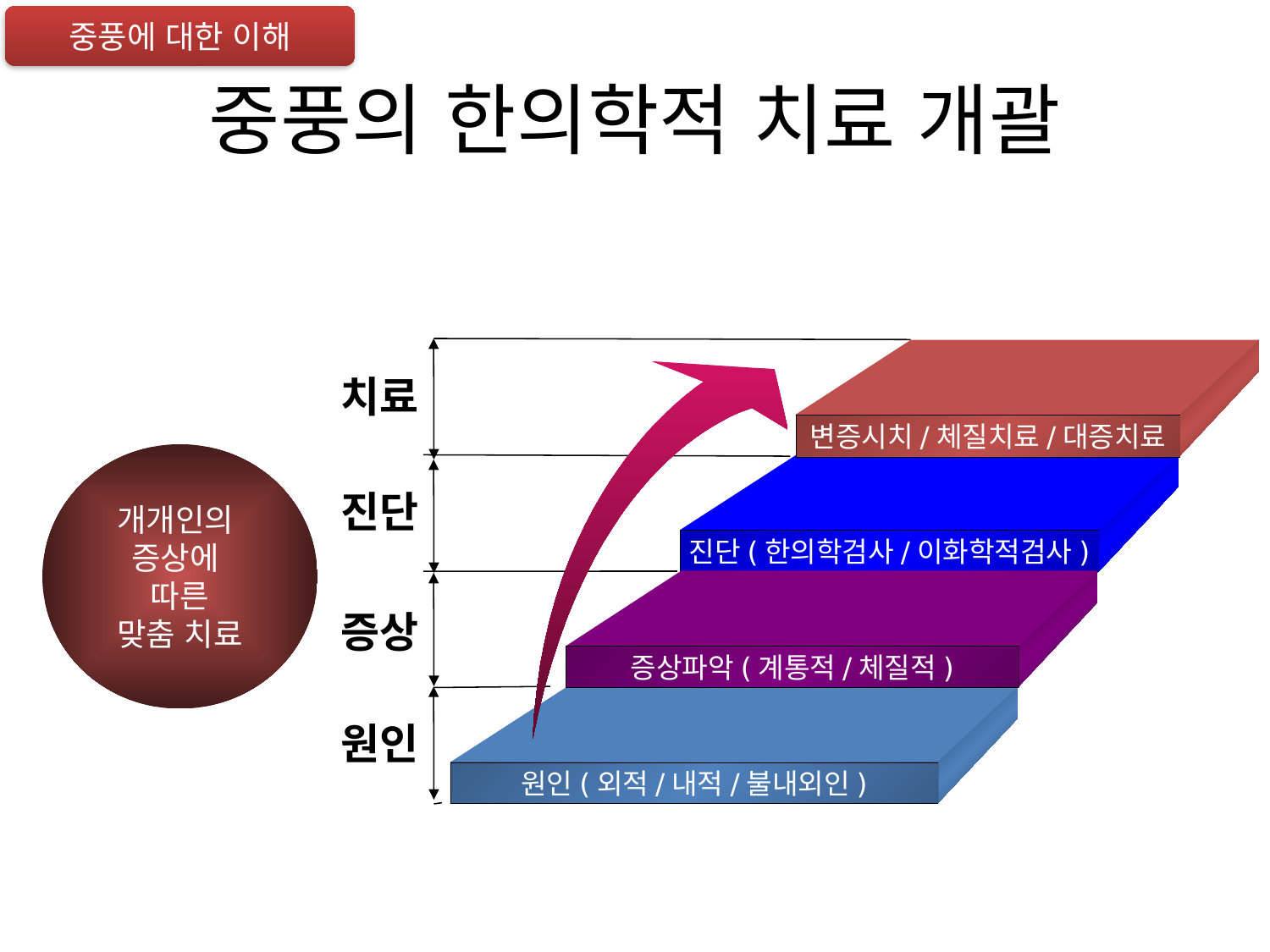

중풍에 대한 이해
# 중풍의 한의학적 치료 개괄

변증시치/체질치료/대증치료

진단(한의학검사/이화학적검사)

증상파악(계통적/체질적)

원인(외적/내적/불내외인)
치료
개개인의
증상에
따른
맞춤 치료

진단

증상

원인